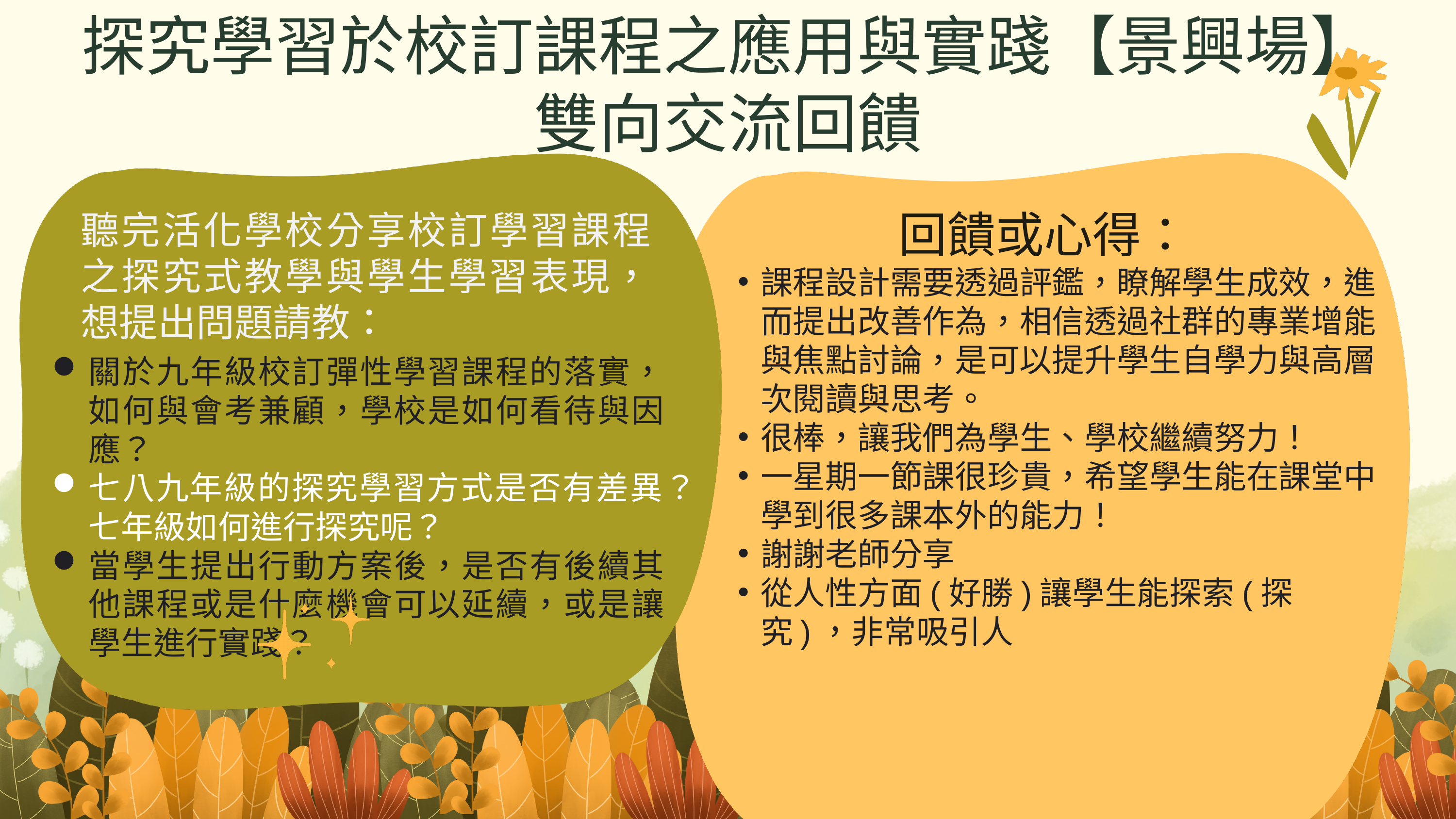

探究學習於校訂課程之應用與實踐【景興場】
雙向交流回饋

回饋或心得：
聽完活化學校分享校訂學習課程之探究式教學與學生學習表現，想提出問題請教：
課程設計需要透過評鑑，瞭解學生成效，進而提出改善作為，相信透過社群的專業增能與焦點討論，是可以提升學生自學力與高層次閱讀與思考。
很棒，讓我們為學生、學校繼續努力！
一星期一節課很珍貴，希望學生能在課堂中學到很多課本外的能力！
謝謝老師分享
從人性方面(好勝)讓學生能探索(探究)，非常吸引人
關於九年級校訂彈性學習課程的落實，如何與會考兼顧，學校是如何看待與因應？
七八九年級的探究學習方式是否有差異？七年級如何進行探究呢？
當學生提出行動方案後，是否有後續其他課程或是什麼機會可以延續，或是讓學生進行實踐？